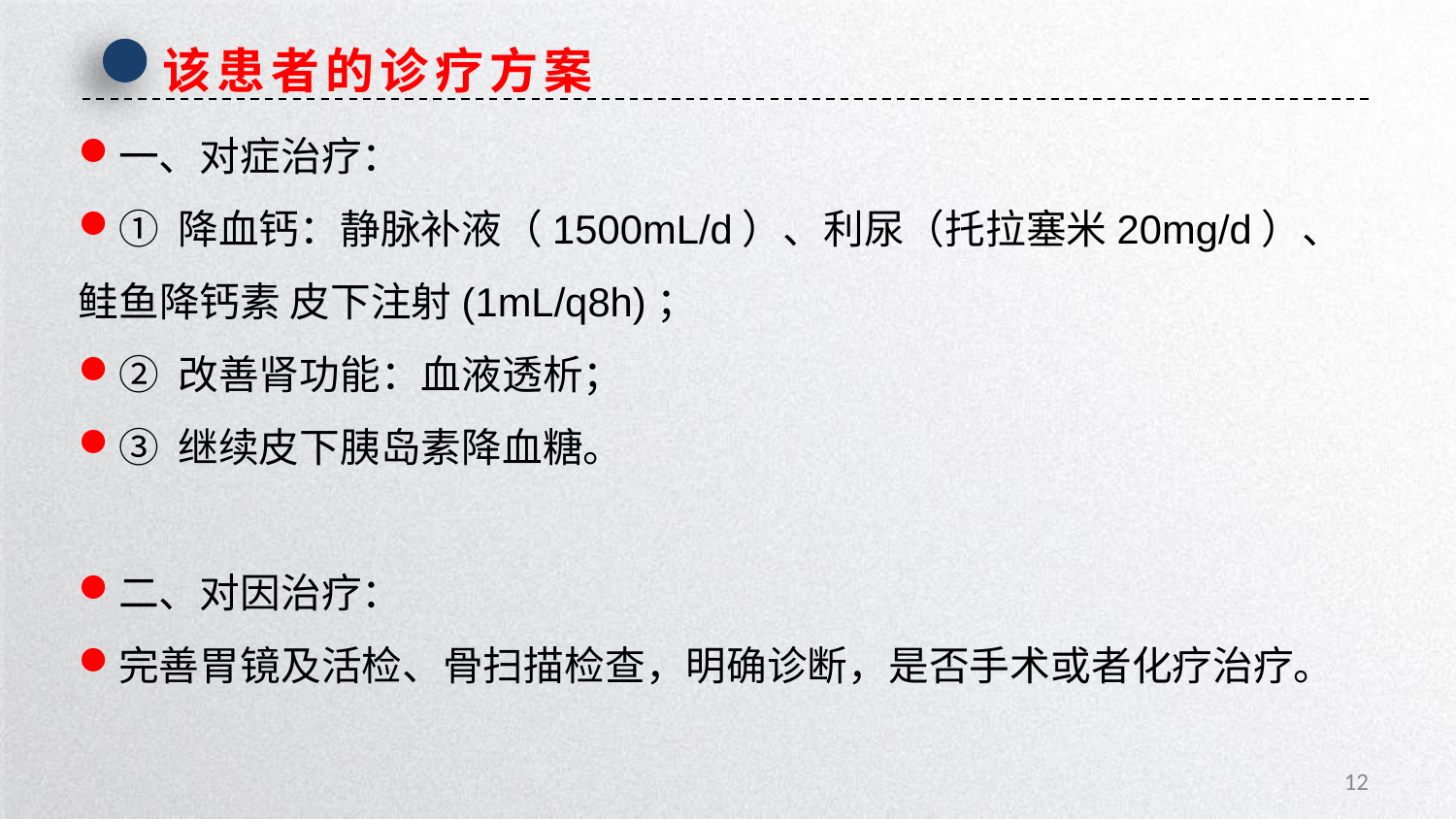

该患者的诊疗方案

一、对症治疗：
① 降血钙：静脉补液（1500mL/d）、利尿（托拉塞米20mg/d）、鲑鱼降钙素 皮下注射(1mL/q8h)；
② 改善肾功能：血液透析；
③ 继续皮下胰岛素降血糖。

二、对因治疗：
完善胃镜及活检、骨扫描检查，明确诊断，是否手术或者化疗治疗。
12
延时符